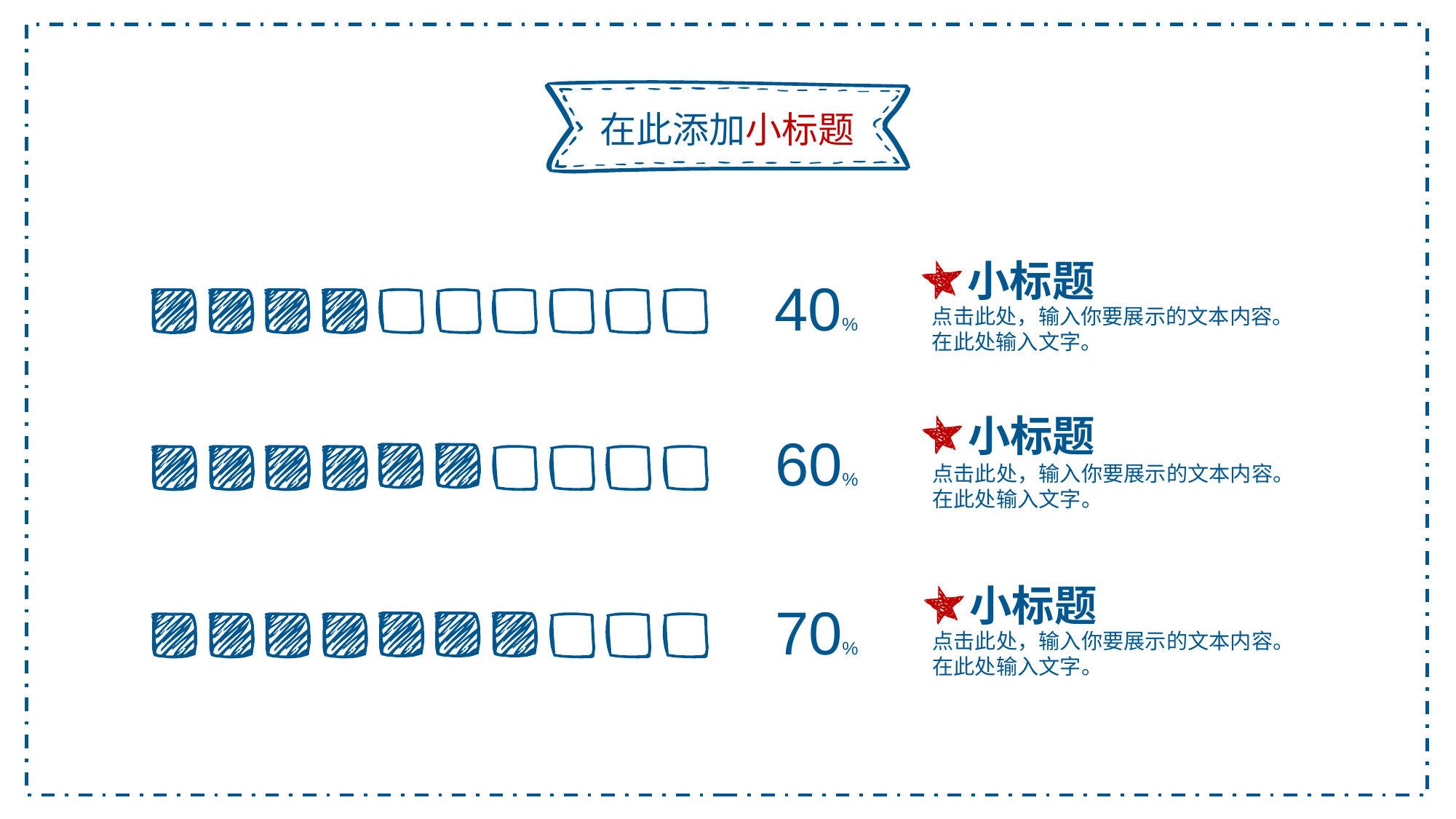

在此添加小标题
小标题

40%

点击此处，输入你要展示的文本内容。
在此处输入文字。
小标题

60%

点击此处，输入你要展示的文本内容。
在此处输入文字。
小标题

70%

点击此处，输入你要展示的文本内容。
在此处输入文字。